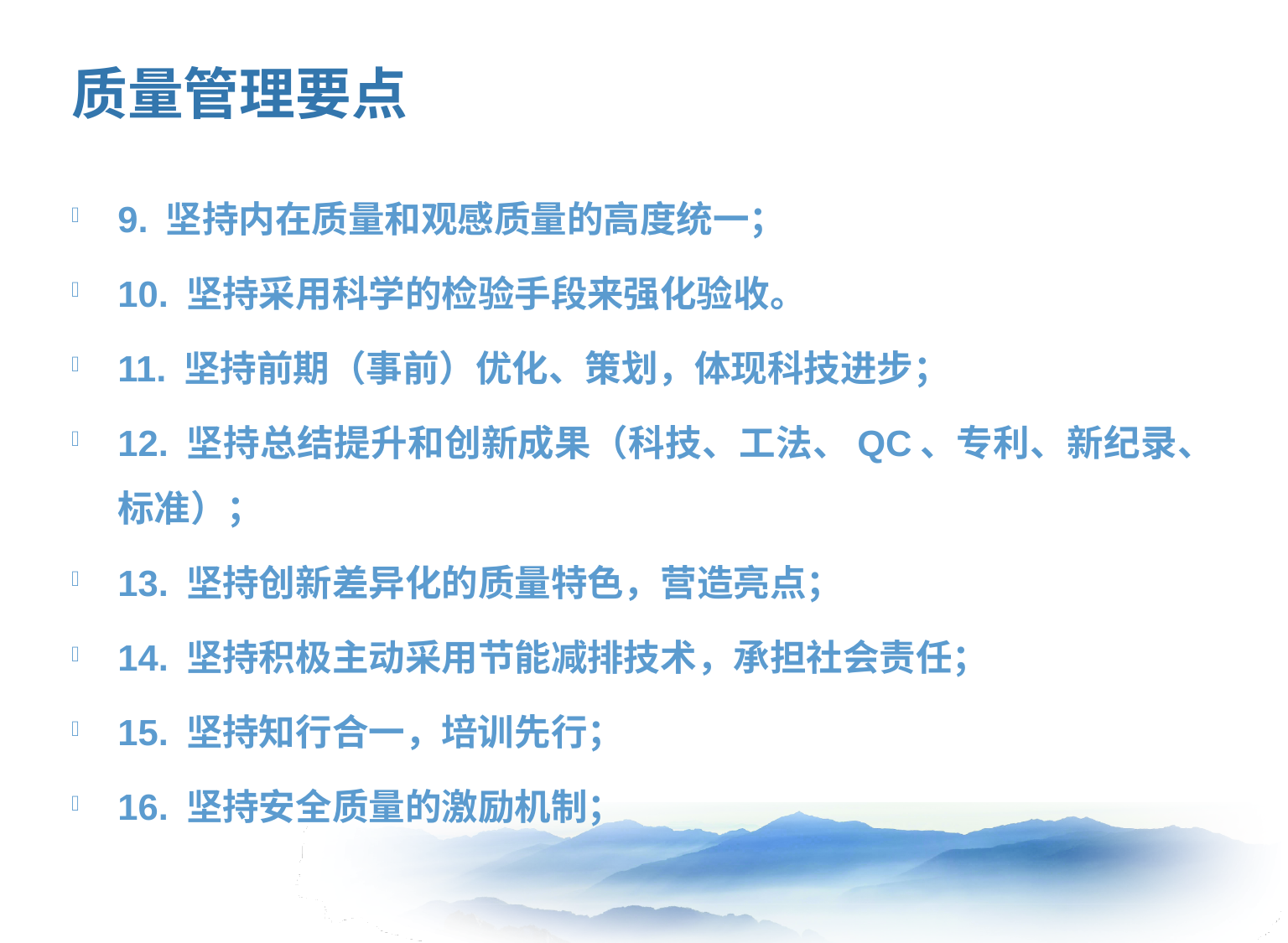

# 质量管理要点
9. 坚持内在质量和观感质量的高度统一；
10. 坚持采用科学的检验手段来强化验收。
11. 坚持前期（事前）优化、策划，体现科技进步；
12. 坚持总结提升和创新成果（科技、工法、QC、专利、新纪录、标准）；
13. 坚持创新差异化的质量特色，营造亮点；
14. 坚持积极主动采用节能减排技术，承担社会责任；
15. 坚持知行合一，培训先行；
16. 坚持安全质量的激励机制；